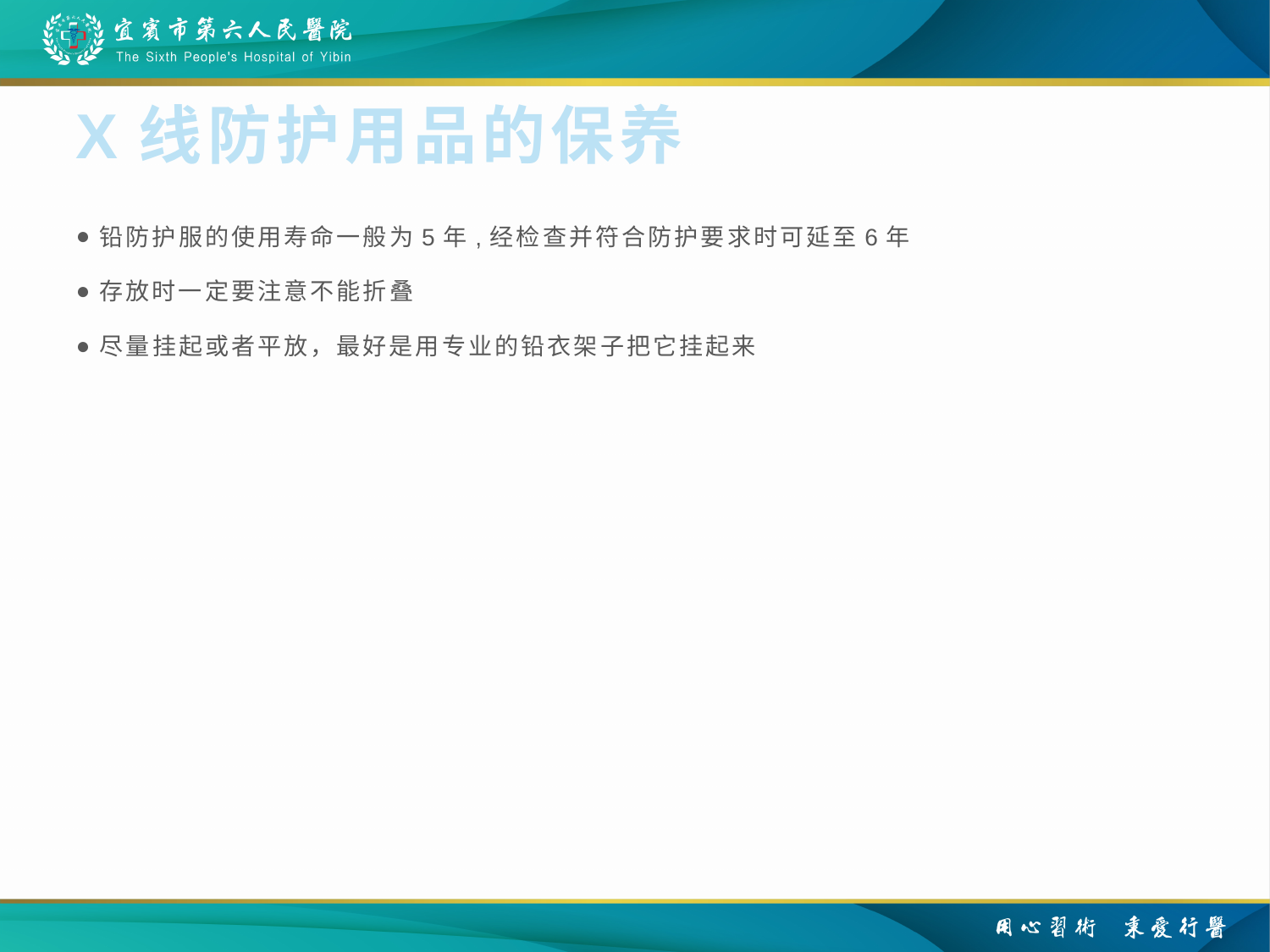

# X线防护用品的保养
铅防护服的使用寿命一般为5年,经检查并符合防护要求时可延至6年
存放时一定要注意不能折叠
尽量挂起或者平放，最好是用专业的铅衣架子把它挂起来